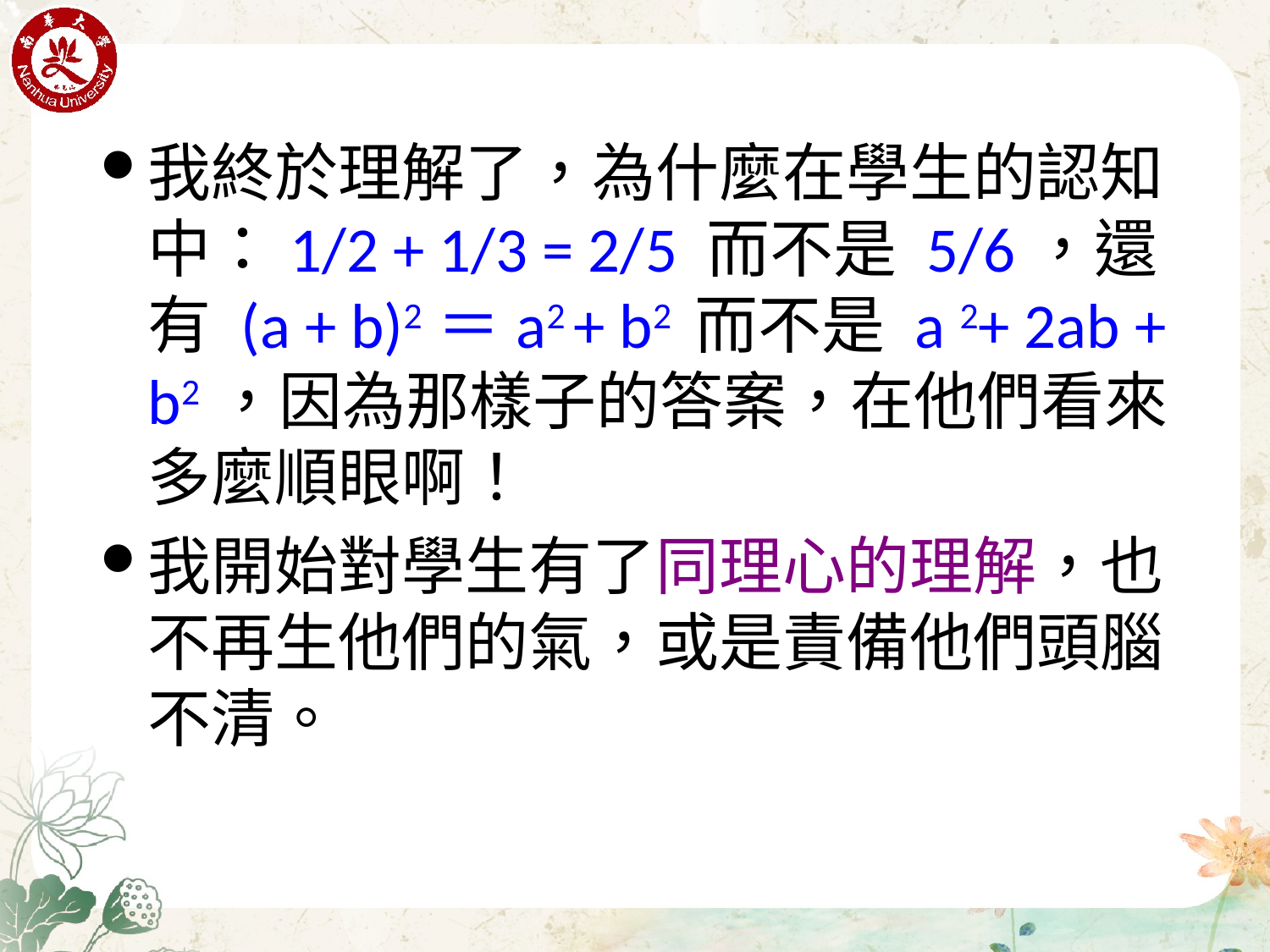

我終於理解了，為什麼在學生的認知中：1/2 + 1/3 = 2/5 而不是 5/6，還有 (a + b)2＝a2 + b2 而不是 a 2+ 2ab + b2，因為那樣子的答案，在他們看來多麼順眼啊！
我開始對學生有了同理心的理解，也不再生他們的氣，或是責備他們頭腦不清。